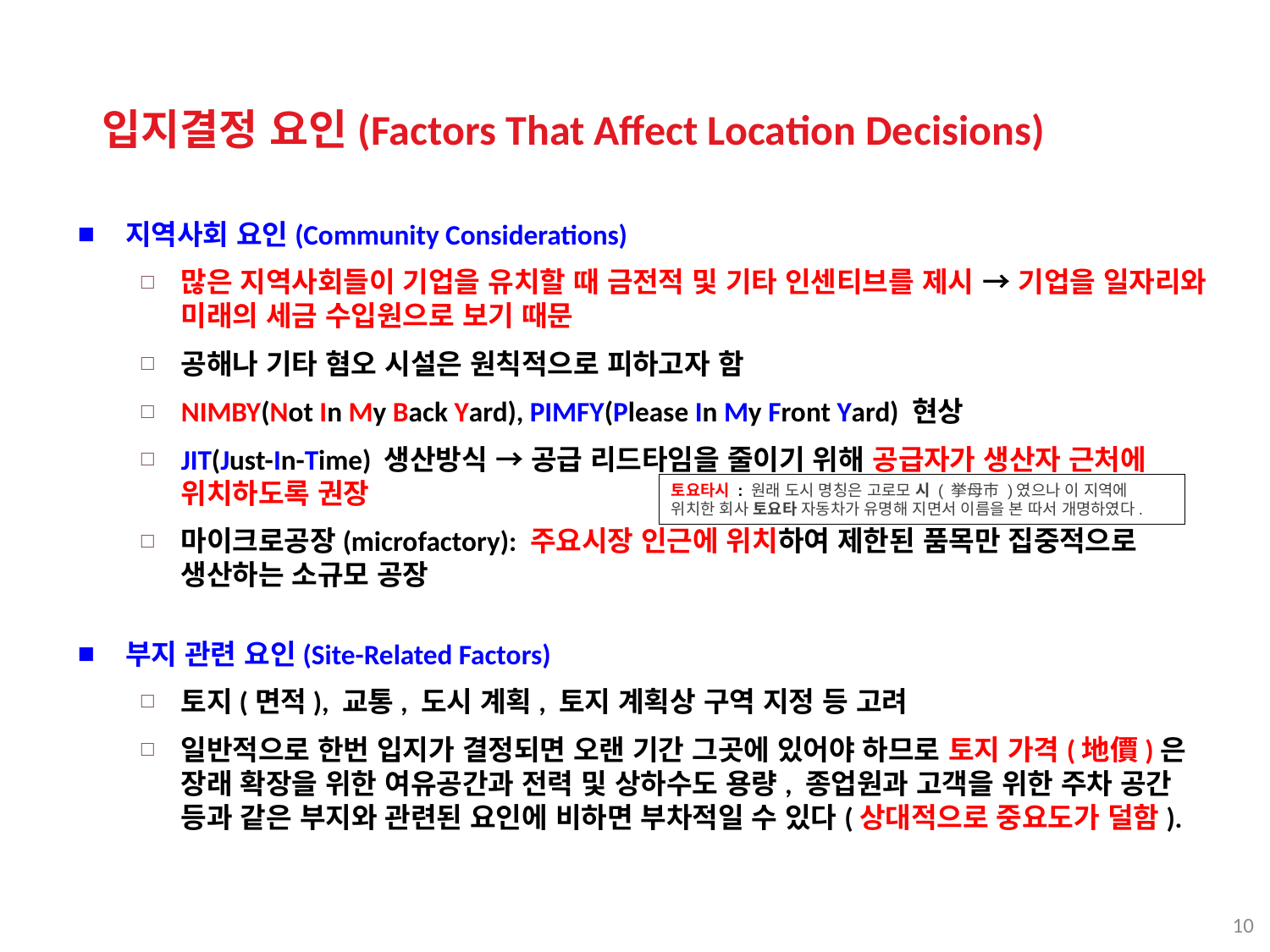

입지결정 요인(Factors That Affect Location Decisions)
지역사회 요인(Community Considerations)
많은 지역사회들이 기업을 유치할 때 금전적 및 기타 인센티브를 제시 → 기업을 일자리와 미래의 세금 수입원으로 보기 때문
공해나 기타 혐오 시설은 원칙적으로 피하고자 함
NIMBY(Not In My Back Yard), PIMFY(Please In My Front Yard) 현상
JIT(Just-In-Time) 생산방식 → 공급 리드타임을 줄이기 위해 공급자가 생산자 근처에 위치하도록 권장
마이크로공장(microfactory): 주요시장 인근에 위치하여 제한된 품목만 집중적으로 생산하는 소규모 공장

부지 관련 요인(Site-Related Factors)
토지(면적), 교통, 도시 계획, 토지 계획상 구역 지정 등 고려
일반적으로 한번 입지가 결정되면 오랜 기간 그곳에 있어야 하므로 토지 가격(地價)은 장래 확장을 위한 여유공간과 전력 및 상하수도 용량, 종업원과 고객을 위한 주차 공간 등과 같은 부지와 관련된 요인에 비하면 부차적일 수 있다(상대적으로 중요도가 덜함).

토요타시 : 원래 도시 명칭은 고로모 시 ( 挙母市 )였으나 이 지역에 위치한 회사 토요타 자동차가 유명해 지면서 이름을 본 따서 개명하였다.
10